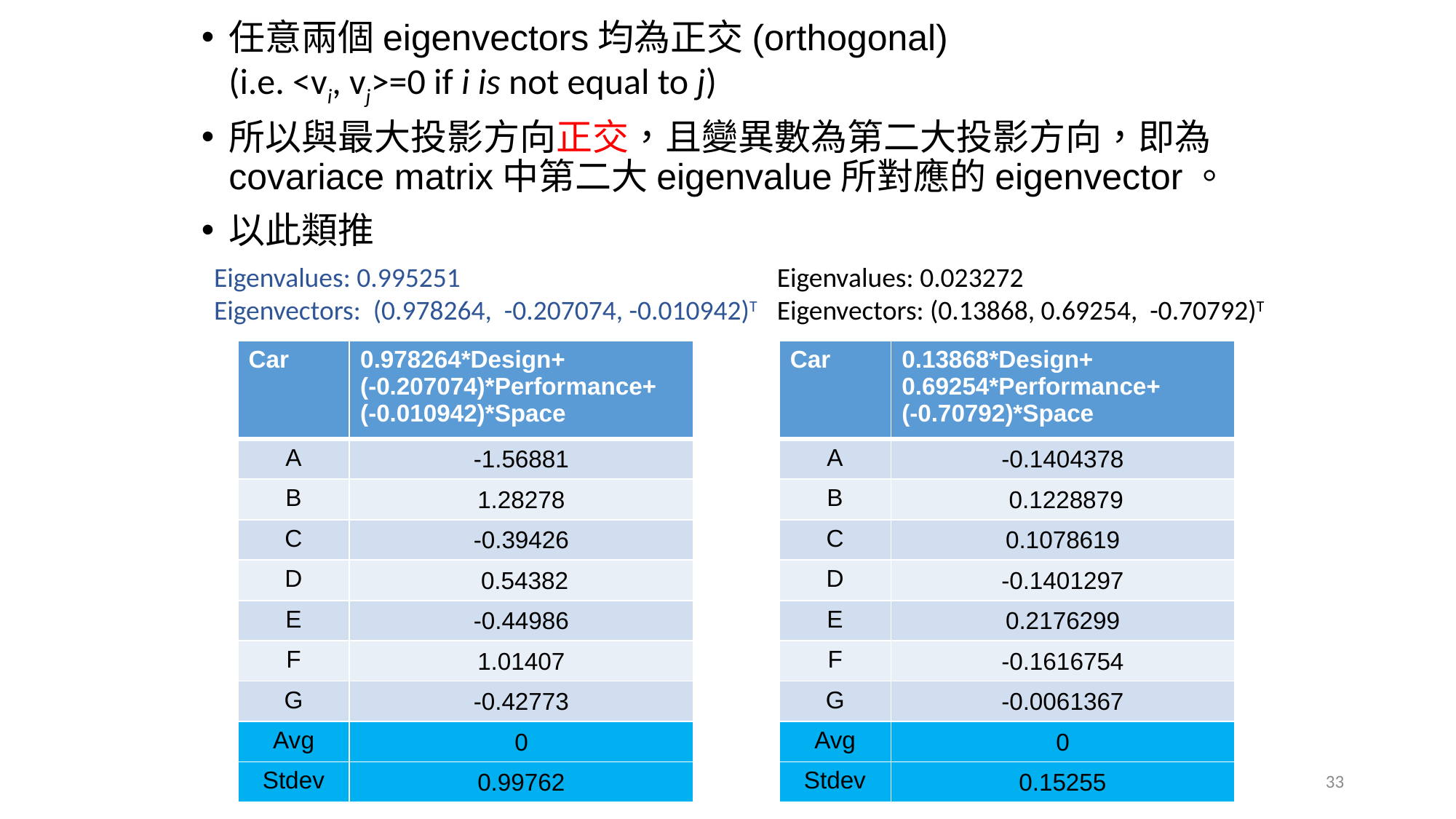

任意兩個eigenvectors均為正交(orthogonal)
(i.e. <vi, vj>=0 if i is not equal to j)
所以與最大投影方向正交，且變異數為第二大投影方向，即為covariace matrix中第二大eigenvalue所對應的eigenvector。
以此類推

Eigenvalues: 0.995251
Eigenvectors:  (0.978264,  -0.207074, -0.010942)T
Eigenvalues: 0.023272
Eigenvectors: (0.13868, 0.69254,  -0.70792)T
| Car | 0.978264\*Design+ (-0.207074)\*Performance+ (-0.010942)\*Space |
| --- | --- |
| A | -1.56881 |
| B | 1.28278 |
| C | -0.39426 |
| D | 0.54382 |
| E | -0.44986 |
| F | 1.01407 |
| G | -0.42773 |
| Avg | 0 |
| Stdev | 0.99762 |
| Car | 0.13868\*Design+ 0.69254\*Performance+ (-0.70792)\*Space |
| --- | --- |
| A | -0.1404378 |
| B | 0.1228879 |
| C | 0.1078619 |
| D | -0.1401297 |
| E | 0.2176299 |
| F | -0.1616754 |
| G | -0.0061367 |
| Avg | 0 |
| Stdev | 0.15255 |
33